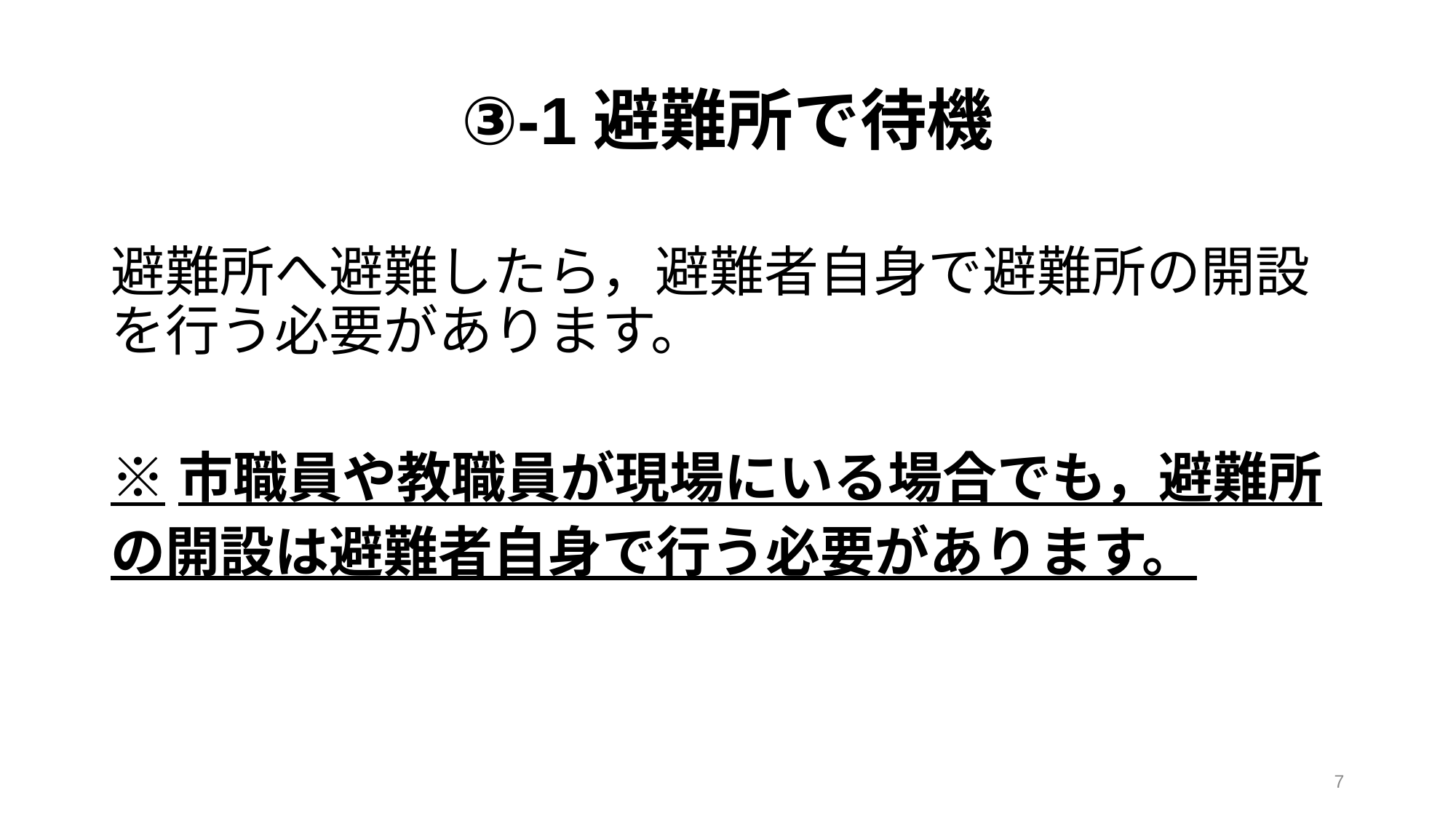

# ③-1避難所で待機
避難所へ避難したら，避難者自身で避難所の開設を行う必要があります。
※市職員や教職員が現場にいる場合でも，避難所
の開設は避難者自身で行う必要があります。

7